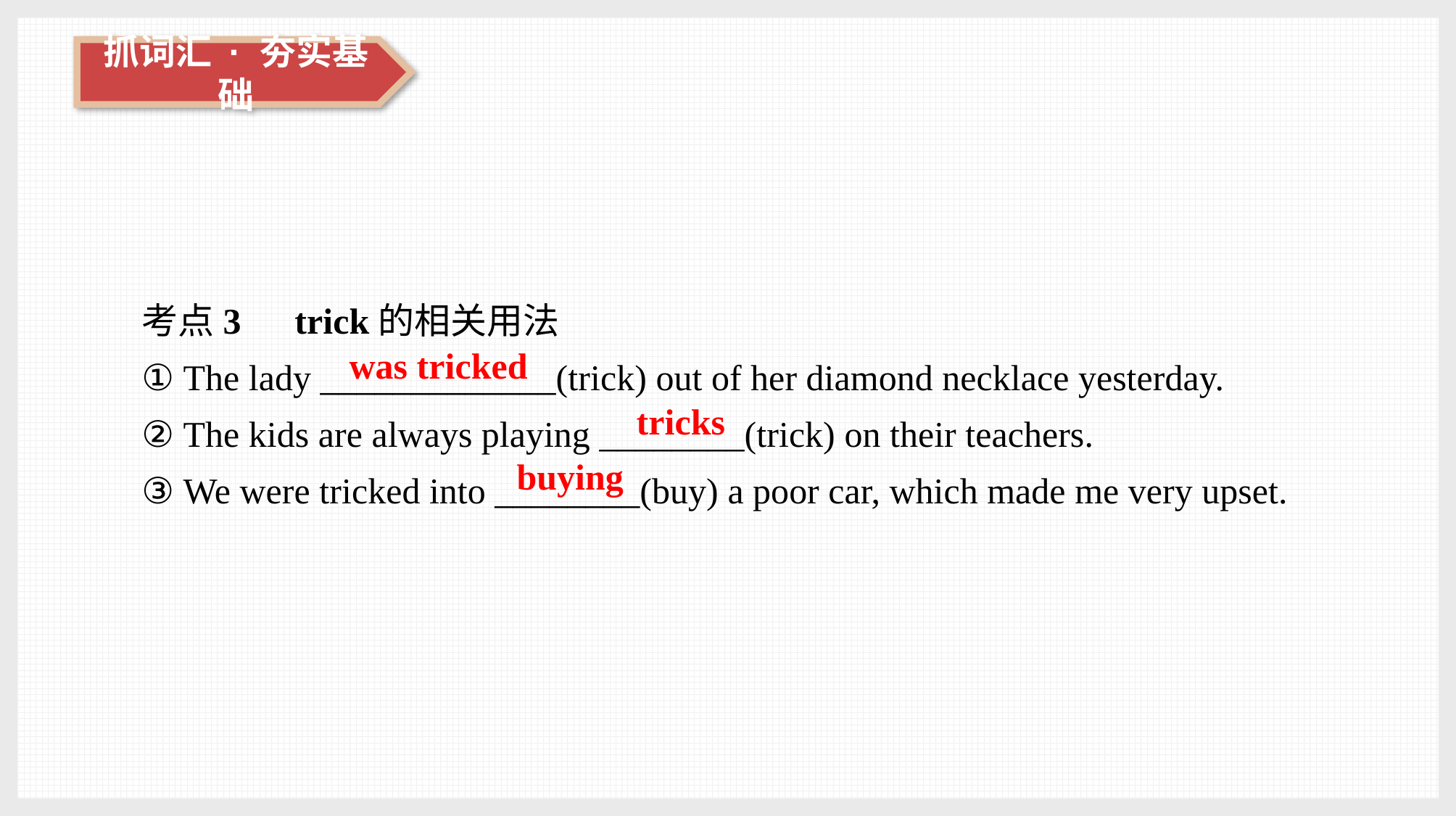

考点3　trick的相关用法
① The lady _____________(trick) out of her diamond necklace yesterday.
② The kids are always playing ________(trick) on their teachers.
③ We were tricked into ________(buy) a poor car, which made me very upset.
was tricked
tricks
buying